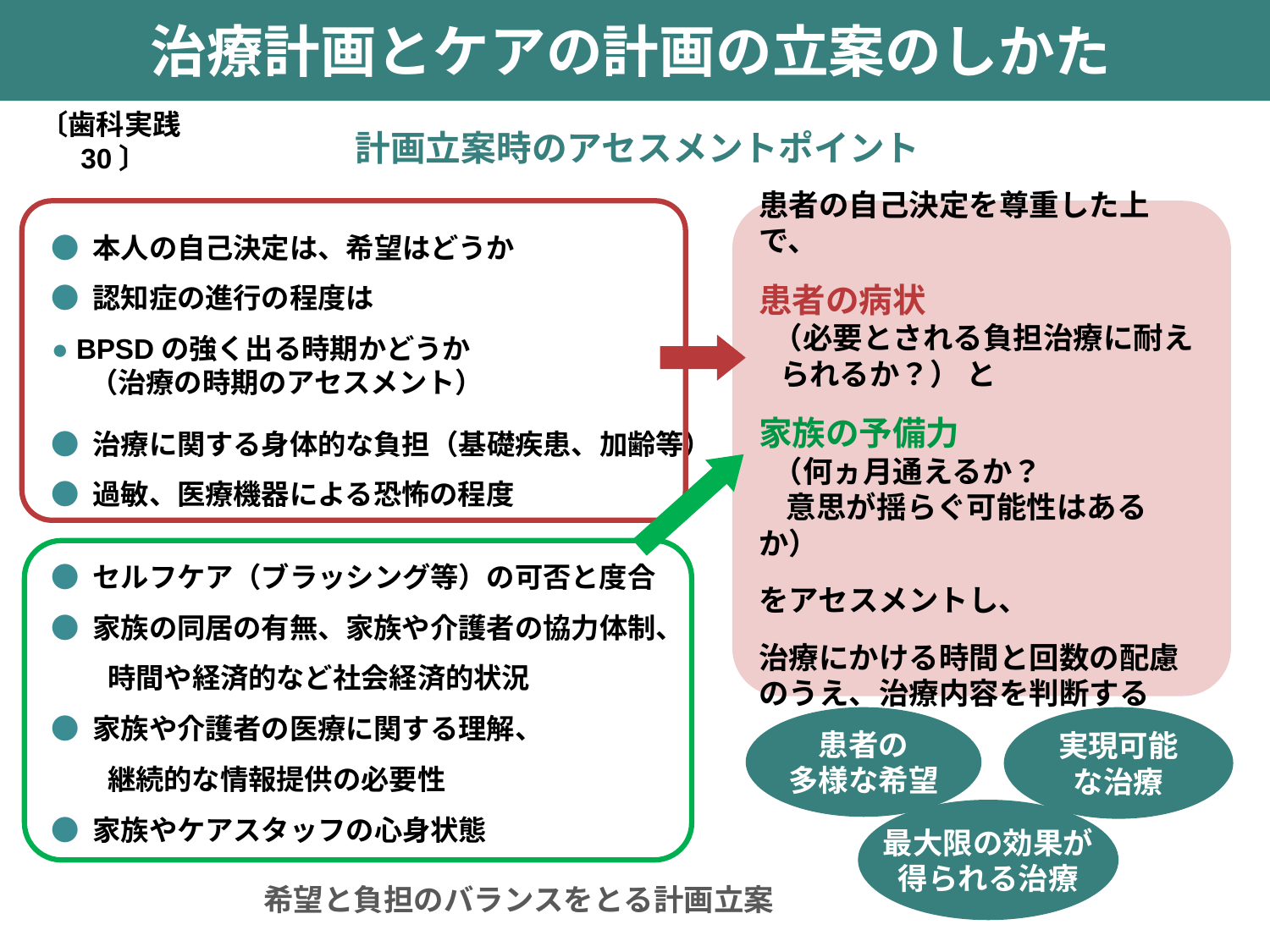

治療計画とケアの計画の立案のしかた
〔歯科実践30〕
計画立案時のアセスメントポイント

患者の自己決定を尊重した上で、
患者の病状
 （必要とされる負担治療に耐え
  られるか？） と
家族の予備力
 （何ヵ月通えるか？
   意思が揺らぐ可能性はあるか）
をアセスメントし、
治療にかける時間と回数の配慮のうえ、治療内容を判断する
● 本人の自己決定は、希望はどうか
● 認知症の進行の程度は
● BPSDの強く出る時期かどうか
     （治療の時期のアセスメント）
● 治療に関する身体的な負担（基礎疾患、加齢等）
● 過敏、医療機器による恐怖の程度
● セルフケア（ブラッシング等）の可否と度合
● 家族の同居の有無、家族や介護者の協力体制、
　　時間や経済的など社会経済的状況
● 家族や介護者の医療に関する理解、
　　継続的な情報提供の必要性
● 家族やケアスタッフの心身状態

患者の
多様な希望
実現可能
な治療
最大限の効果が
得られる治療
希望と負担のバランスをとる計画立案